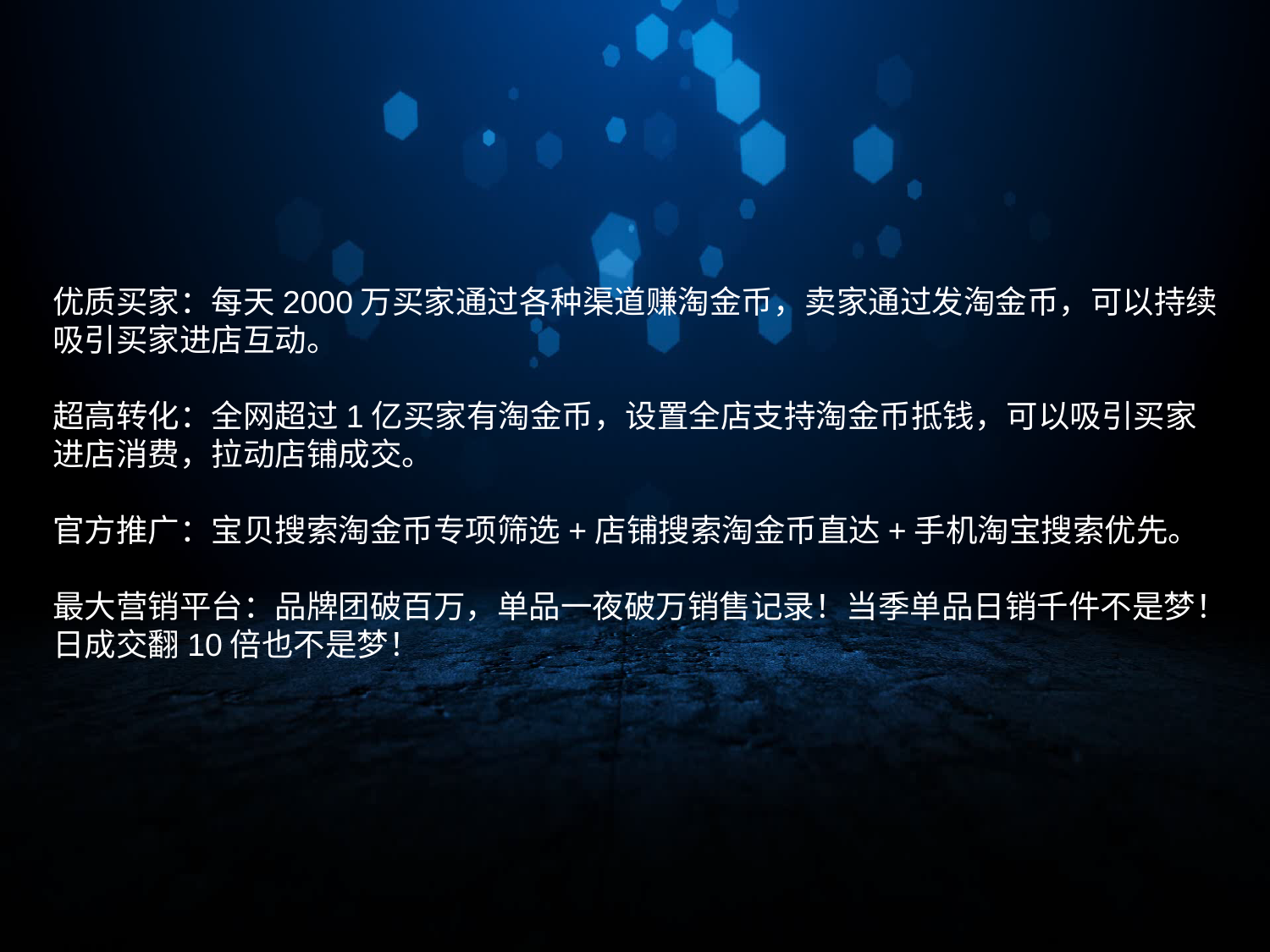

优质买家：每天2000万买家通过各种渠道赚淘金币，卖家通过发淘金币，可以持续吸引买家进店互动。

超高转化：全网超过1亿买家有淘金币，设置全店支持淘金币抵钱，可以吸引买家进店消费，拉动店铺成交。

官方推广：宝贝搜索淘金币专项筛选+店铺搜索淘金币直达+手机淘宝搜索优先。

最大营销平台：品牌团破百万，单品一夜破万销售记录！当季单品日销千件不是梦！日成交翻10倍也不是梦！